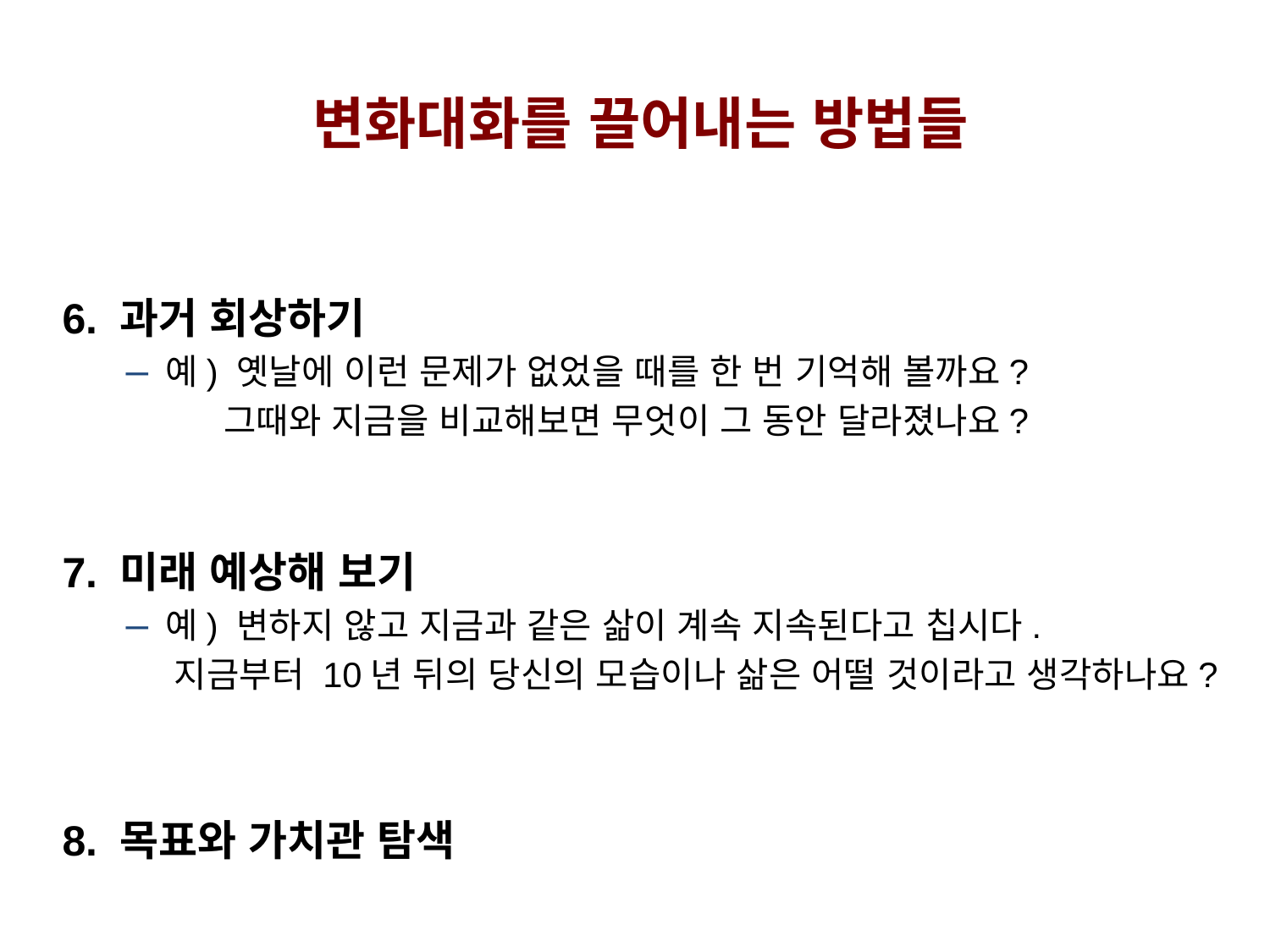

변화대화를 끌어내는 방법들
6. 과거 회상하기
예) 옛날에 이런 문제가 없었을 때를 한 번 기억해 볼까요?
         그때와 지금을 비교해보면 무엇이 그 동안 달라졌나요?

7. 미래 예상해 보기
예) 변하지 않고 지금과 같은 삶이 계속 지속된다고 칩시다.
    지금부터 10년 뒤의 당신의 모습이나 삶은 어떨 것이라고 생각하나요?

8. 목표와 가치관 탐색